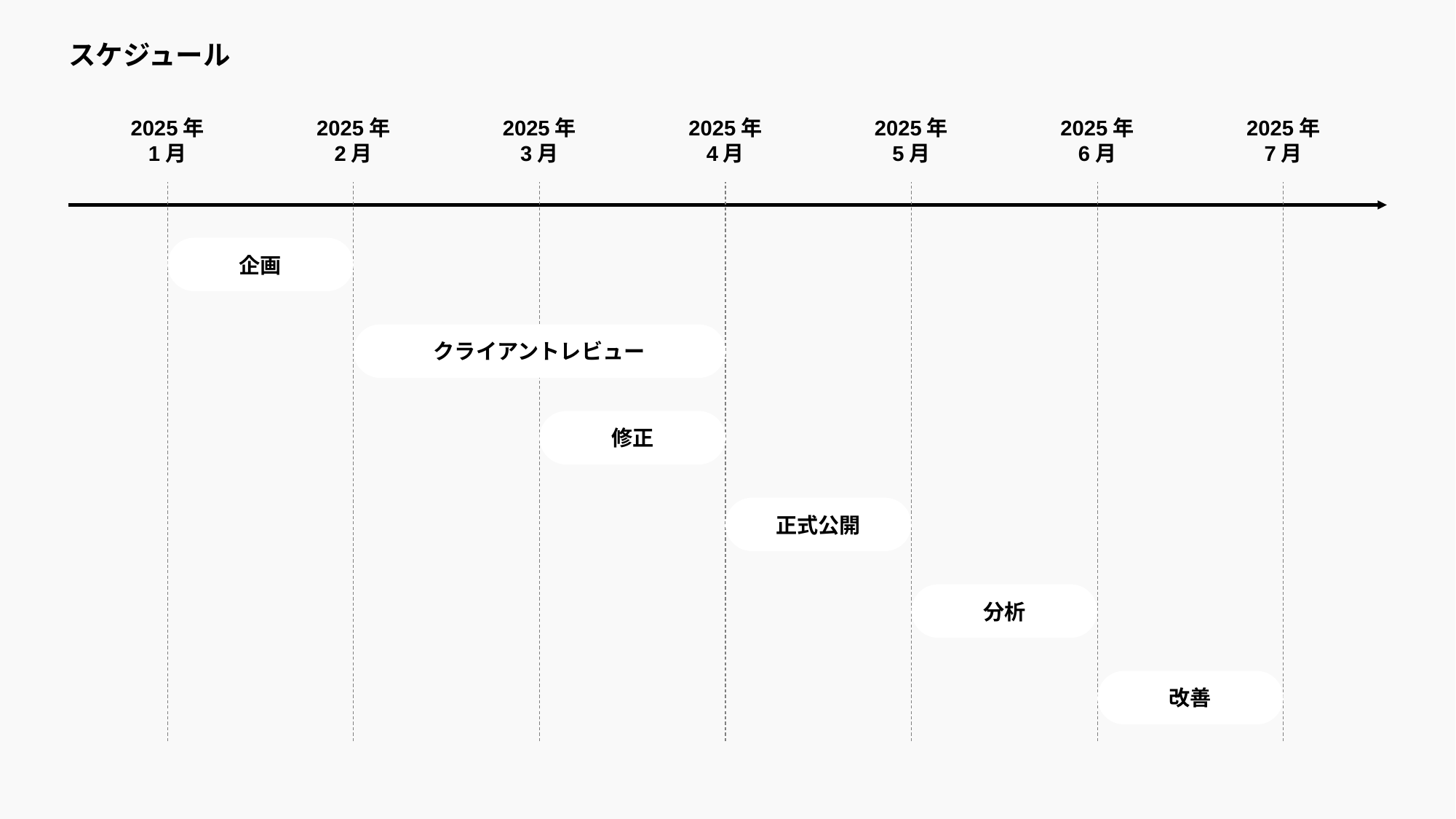

スケジュール
2025年
1月
2025年
2月
2025年
3月
2025年
4月
2025年
5月
2025年
6月
2025年
7月
企画
クライアントレビュー
修正
正式公開
分析
改善